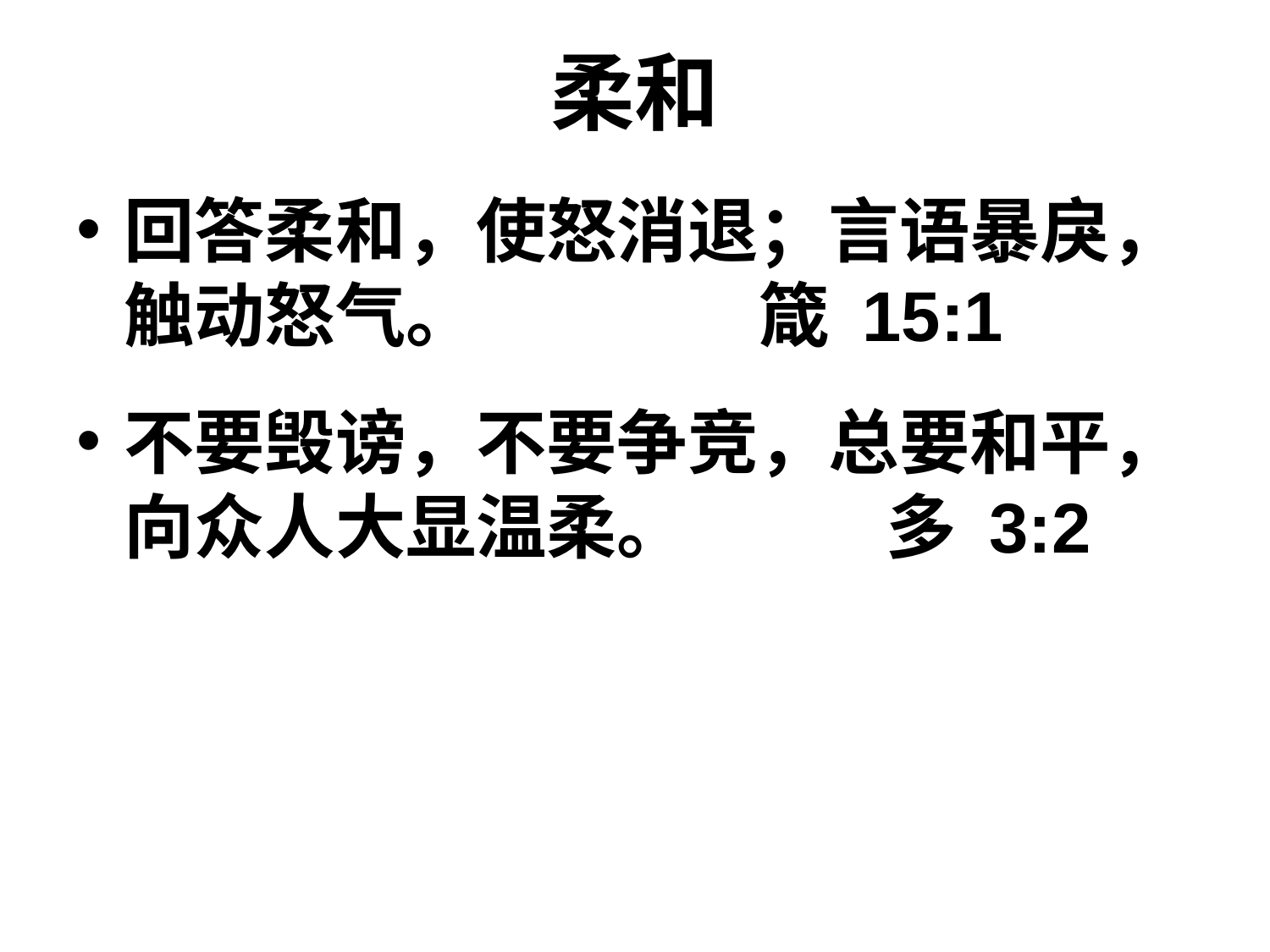

# 柔和
回答柔和，使怒消退；言语暴戾，触动怒气。			箴 15:1
不要毁谤，不要争竞，总要和平，向众人大显温柔。		多 3:2